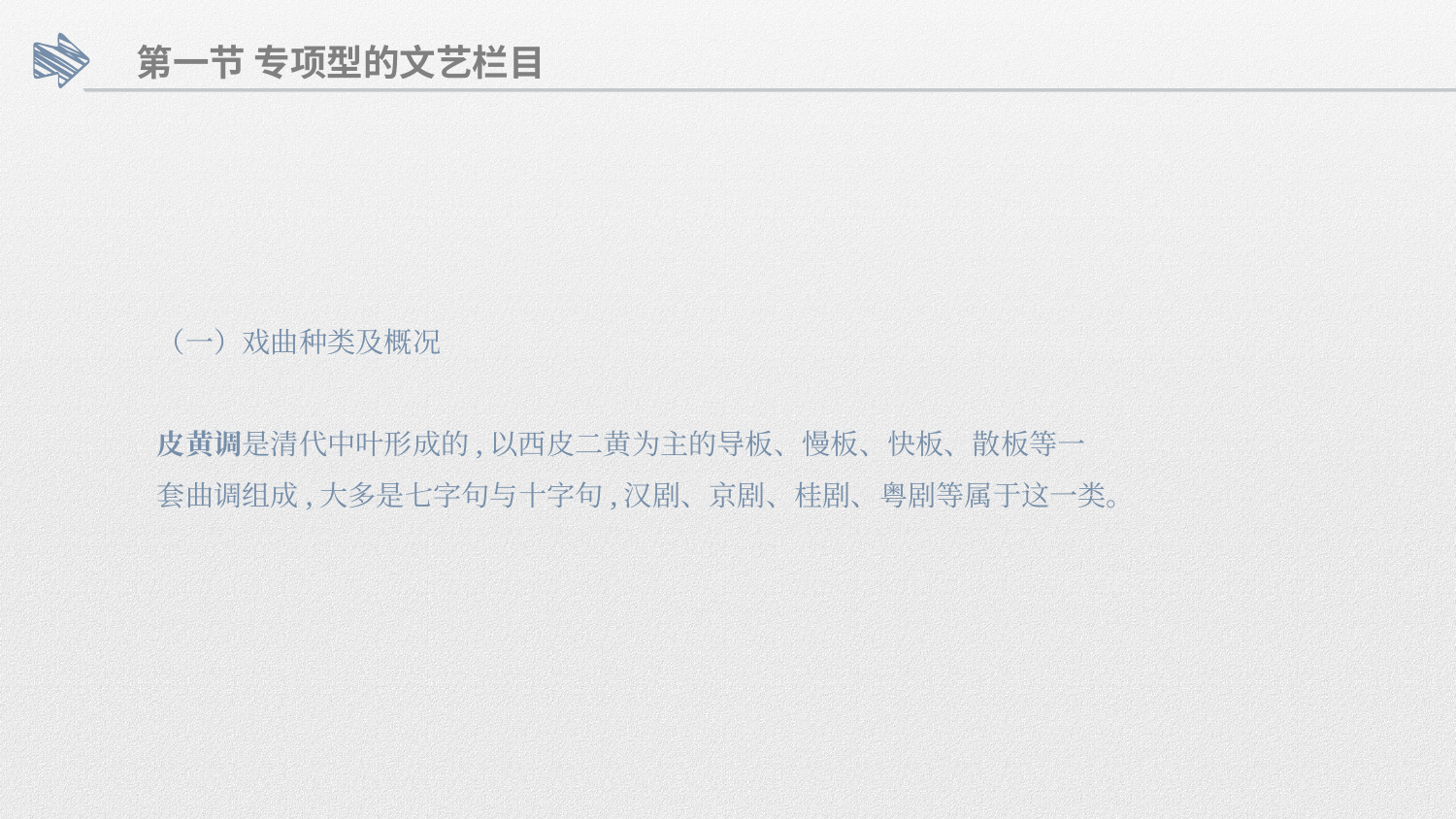

第一节 专项型的文艺栏目
（一）戏曲种类及概况

皮黄调是清代中叶形成的,以西皮二黄为主的导板、慢板、快板、散板等一
套曲调组成,大多是七字句与十字句,汉剧、京剧、桂剧、粤剧等属于这一类。